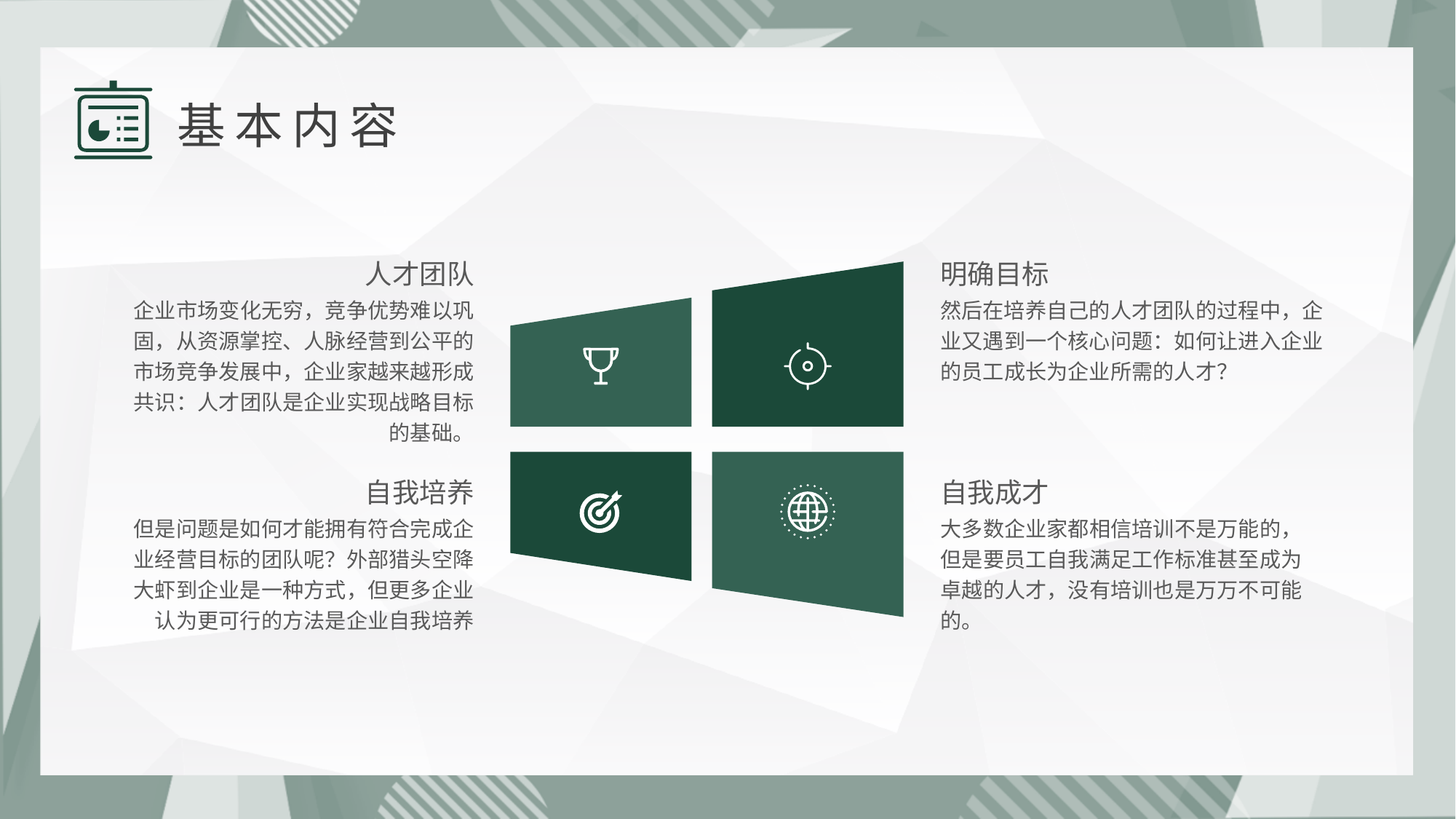

基本内容
人才团队
企业市场变化无穷，竞争优势难以巩固，从资源掌控、人脉经营到公平的市场竞争发展中，企业家越来越形成共识：人才团队是企业实现战略目标的基础。
明确目标
然后在培养自己的人才团队的过程中，企业又遇到一个核心问题：如何让进入企业的员工成长为企业所需的人才？

自我培养
但是问题是如何才能拥有符合完成企业经营目标的团队呢？外部猎头空降大虾到企业是一种方式，但更多企业认为更可行的方法是企业自我培养
自我成才
大多数企业家都相信培训不是万能的，但是要员工自我满足工作标准甚至成为卓越的人才，没有培训也是万万不可能的。